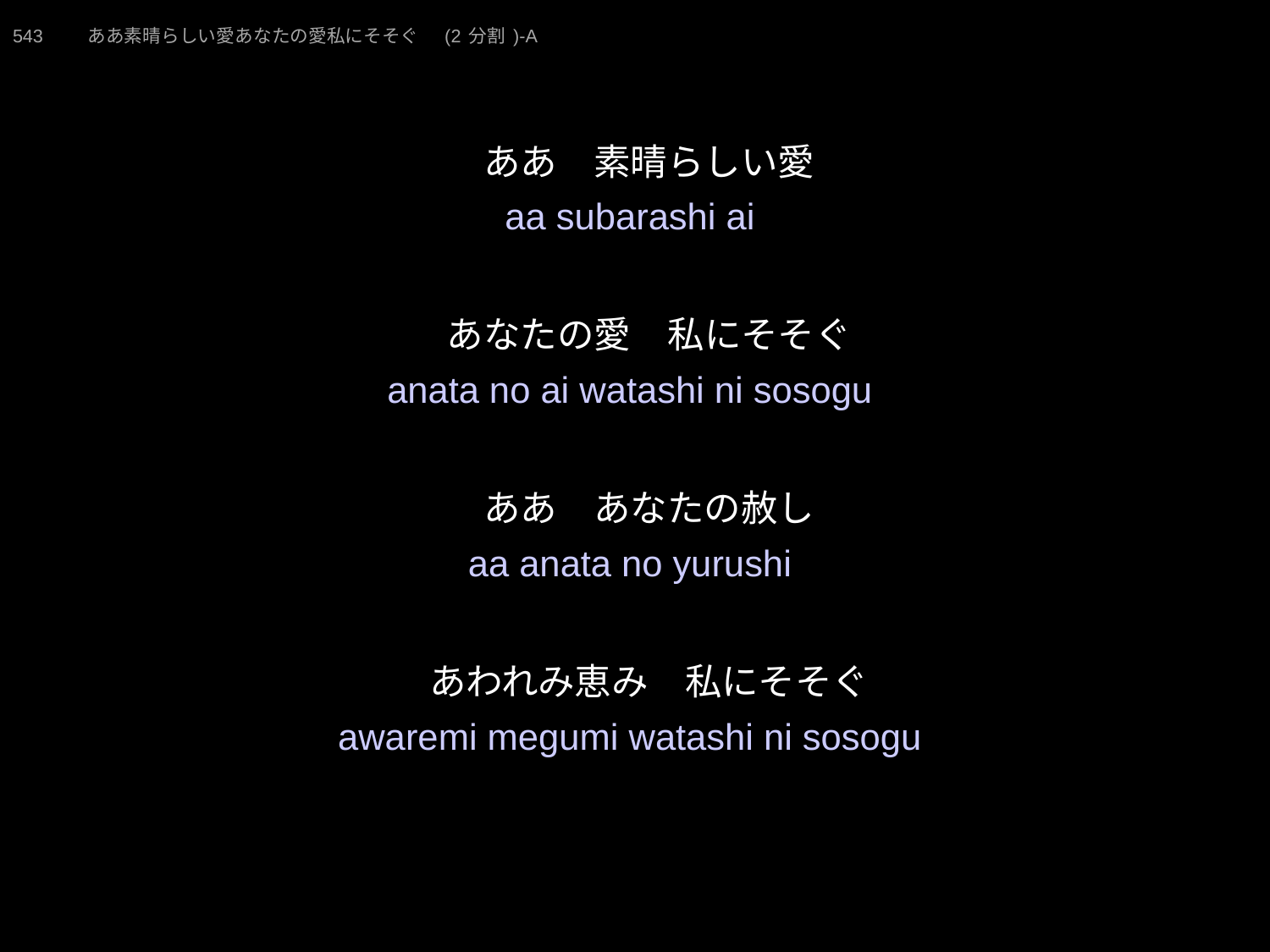

201207-仰太.pptx
ああすばらしいあいあなたのあいわたしにそそぐ
★W
543　　ああ素晴らしい愛あなたの愛私にそそぐ　(2分割)-A
★４
ああ　素晴らしい愛

あなたの愛　私にそそぐ

ああ　あなたの赦し

あわれみ恵み　私にそそぐ
aa subarashi ai

anata no ai watashi ni sosogu

aa anata no yurushi

awaremi megumi watashi ni sosogu